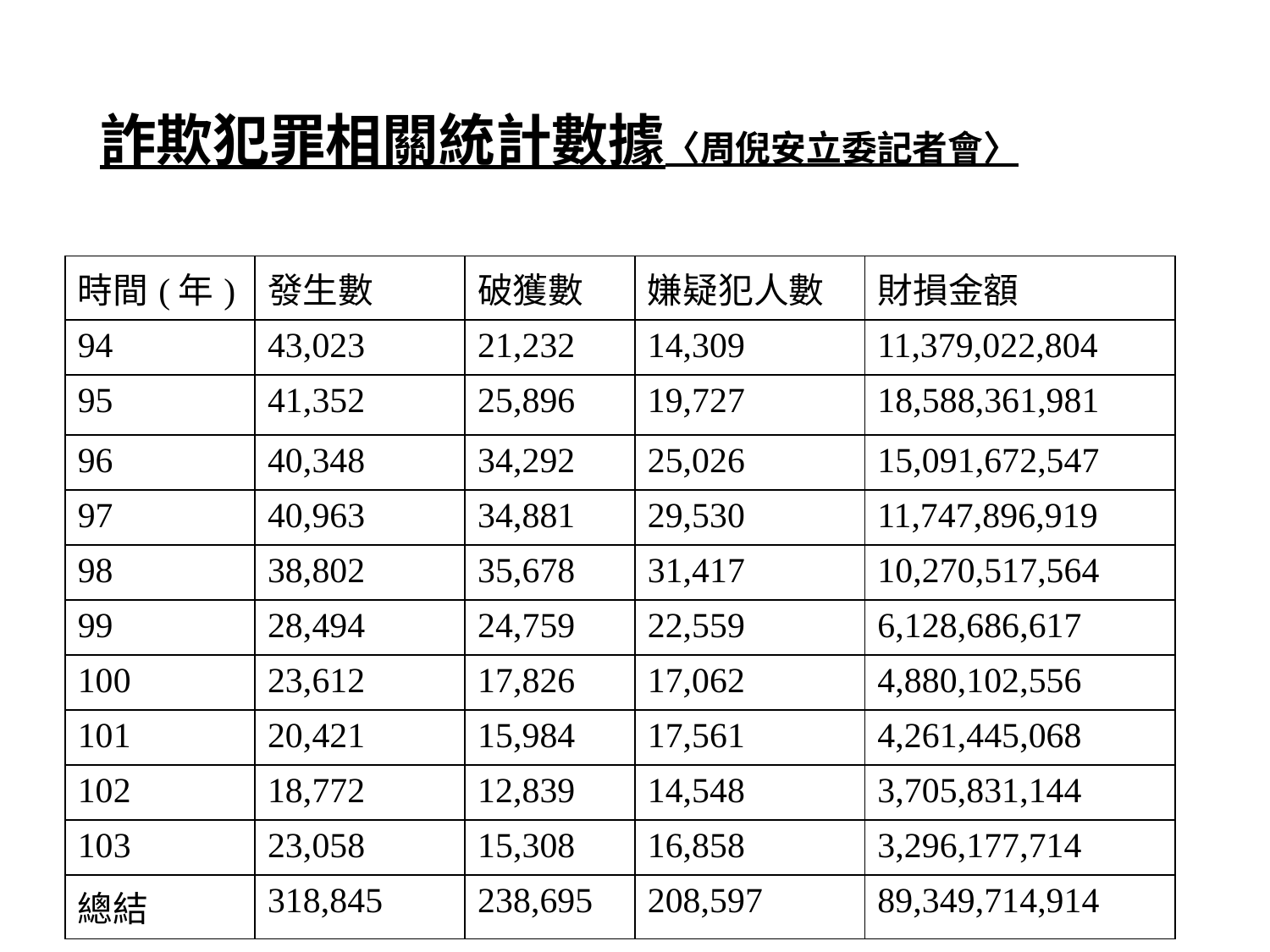

# 詐欺犯罪相關統計數據〈周倪安立委記者會〉

| 時間(年) | 發生數 | 破獲數 | 嫌疑犯人數 | 財損金額 |
| --- | --- | --- | --- | --- |
| 94 | 43,023 | 21,232 | 14,309 | 11,379,022,804 |
| 95 | 41,352 | 25,896 | 19,727 | 18,588,361,981 |
| 96 | 40,348 | 34,292 | 25,026 | 15,091,672,547 |
| 97 | 40,963 | 34,881 | 29,530 | 11,747,896,919 |
| 98 | 38,802 | 35,678 | 31,417 | 10,270,517,564 |
| 99 | 28,494 | 24,759 | 22,559 | 6,128,686,617 |
| 100 | 23,612 | 17,826 | 17,062 | 4,880,102,556 |
| 101 | 20,421 | 15,984 | 17,561 | 4,261,445,068 |
| 102 | 18,772 | 12,839 | 14,548 | 3,705,831,144 |
| 103 | 23,058 | 15,308 | 16,858 | 3,296,177,714 |
| 總結 | 318,845 | 238,695 | 208,597 | 89,349,714,914 |